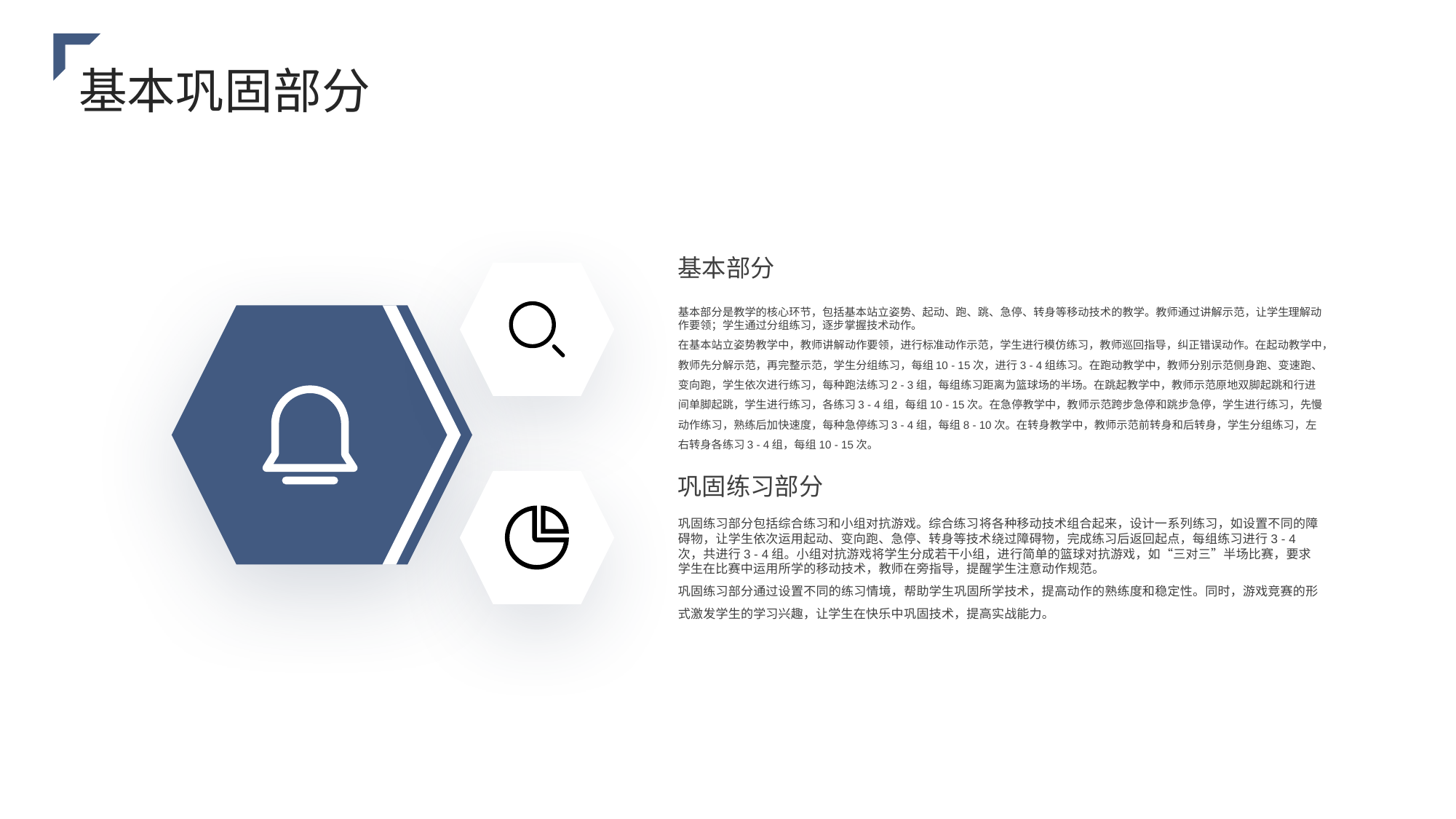

基本巩固部分
基本部分

基本部分是教学的核心环节，包括基本站立姿势、起动、跑、跳、急停、转身等移动技术的教学。教师通过讲解示范，让学生理解动作要领；学生通过分组练习，逐步掌握技术动作。
在基本站立姿势教学中，教师讲解动作要领，进行标准动作示范，学生进行模仿练习，教师巡回指导，纠正错误动作。在起动教学中，教师先分解示范，再完整示范，学生分组练习，每组10 - 15次，进行3 - 4组练习。在跑动教学中，教师分别示范侧身跑、变速跑、变向跑，学生依次进行练习，每种跑法练习2 - 3组，每组练习距离为篮球场的半场。在跳起教学中，教师示范原地双脚起跳和行进间单脚起跳，学生进行练习，各练习3 - 4组，每组10 - 15次。在急停教学中，教师示范跨步急停和跳步急停，学生进行练习，先慢动作练习，熟练后加快速度，每种急停练习3 - 4组，每组8 - 10次。在转身教学中，教师示范前转身和后转身，学生分组练习，左右转身各练习3 - 4组，每组10 - 15次。

巩固练习部分

巩固练习部分包括综合练习和小组对抗游戏。综合练习将各种移动技术组合起来，设计一系列练习，如设置不同的障碍物，让学生依次运用起动、变向跑、急停、转身等技术绕过障碍物，完成练习后返回起点，每组练习进行3 - 4次，共进行3 - 4组。小组对抗游戏将学生分成若干小组，进行简单的篮球对抗游戏，如“三对三”半场比赛，要求学生在比赛中运用所学的移动技术，教师在旁指导，提醒学生注意动作规范。
巩固练习部分通过设置不同的练习情境，帮助学生巩固所学技术，提高动作的熟练度和稳定性。同时，游戏竞赛的形式激发学生的学习兴趣，让学生在快乐中巩固技术，提高实战能力。